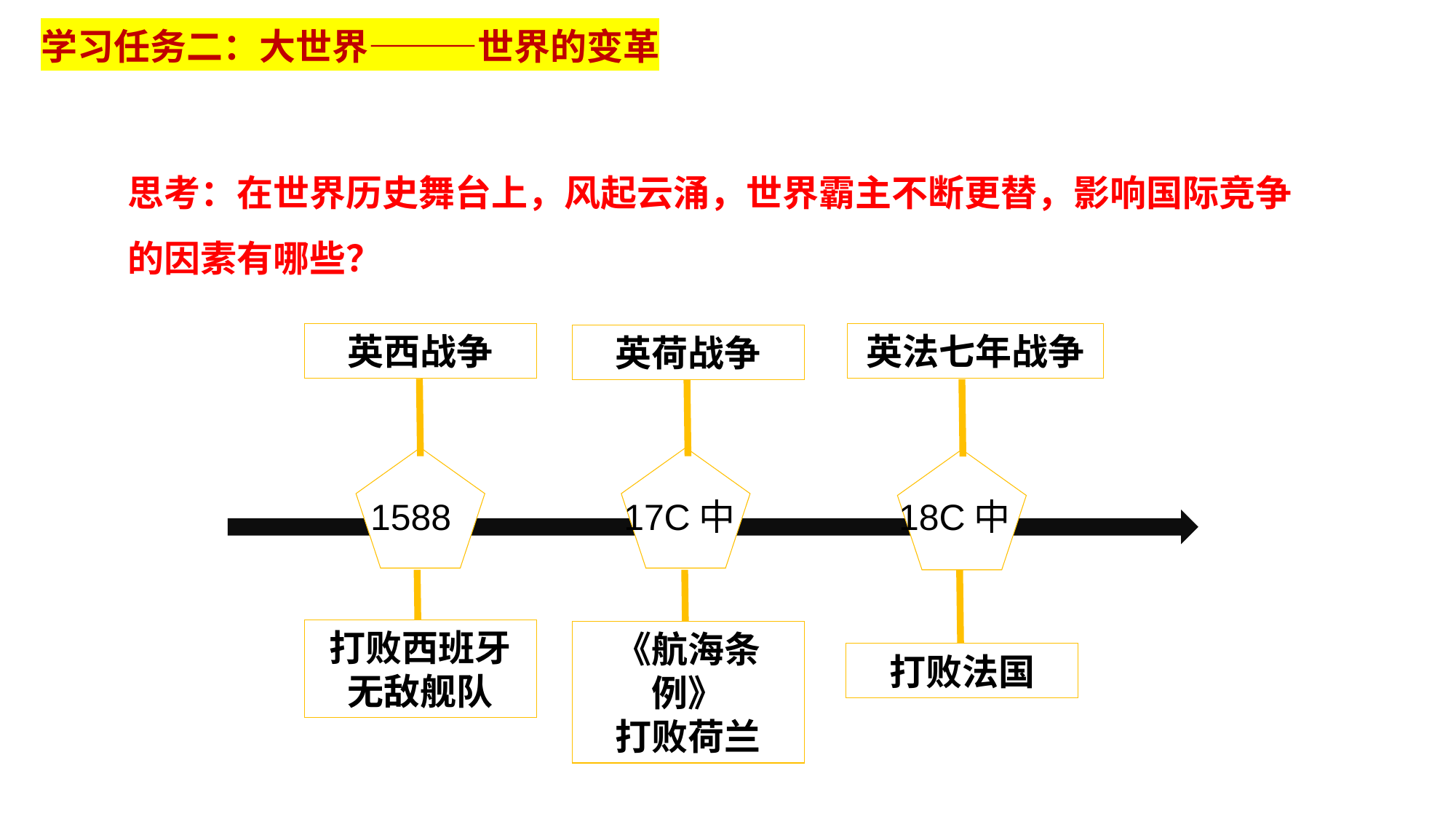

学习任务二：大世界———世界的变革
思考：在世界历史舞台上，风起云涌，世界霸主不断更替，影响国际竞争的因素有哪些？
英西战争
英法七年战争
英荷战争

1588
17C中
18C中

打败西班牙
无敌舰队
《航海条例》
打败荷兰
打败法国